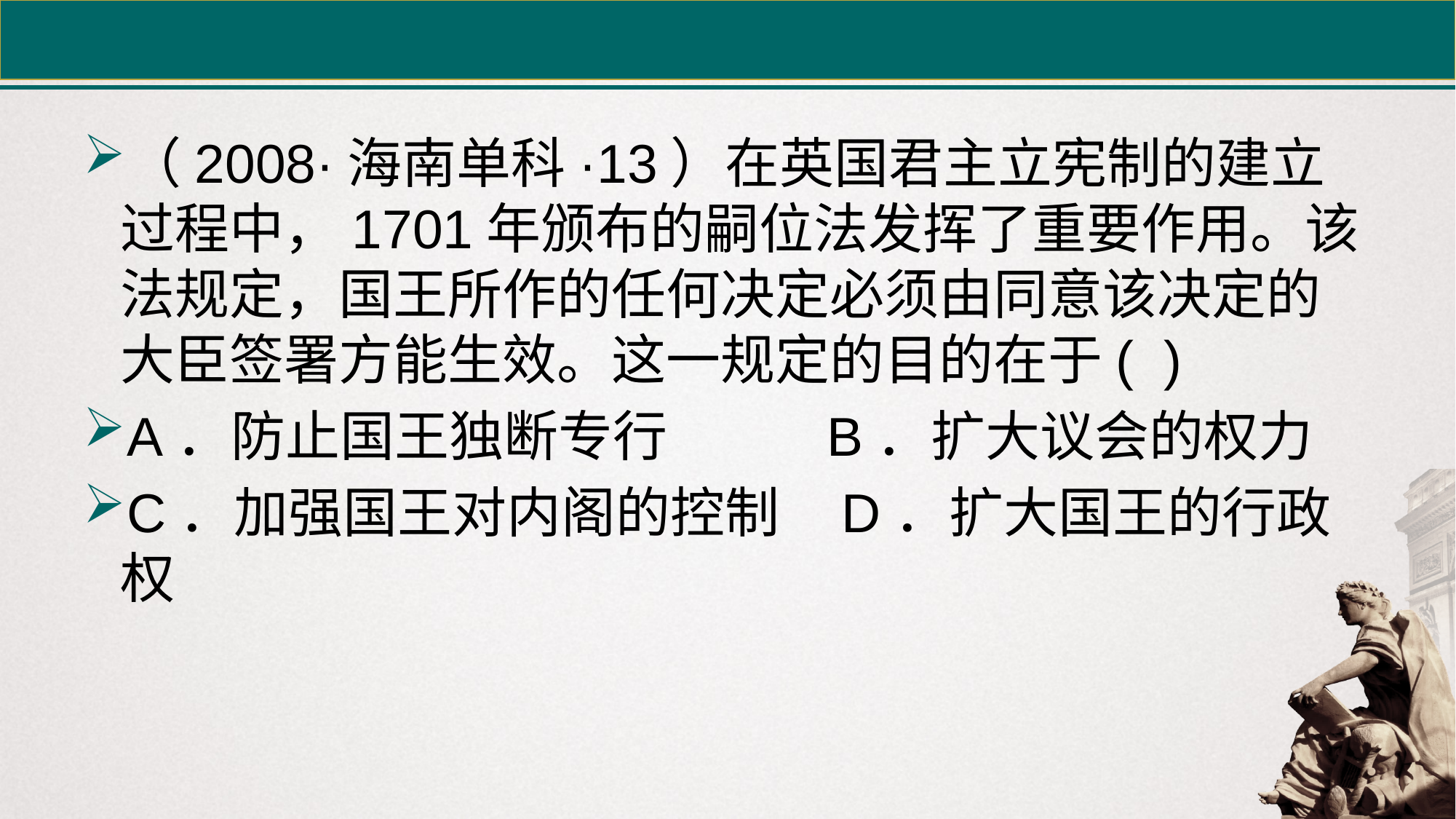

#
（2008·海南单科·13）在英国君主立宪制的建立过程中，1701年颁布的嗣位法发挥了重要作用。该法规定，国王所作的任何决定必须由同意该决定的大臣签署方能生效。这一规定的目的在于(  )
A．防止国王独断专行            B．扩大议会的权力
C．加强国王对内阁的控制    D．扩大国王的行政权